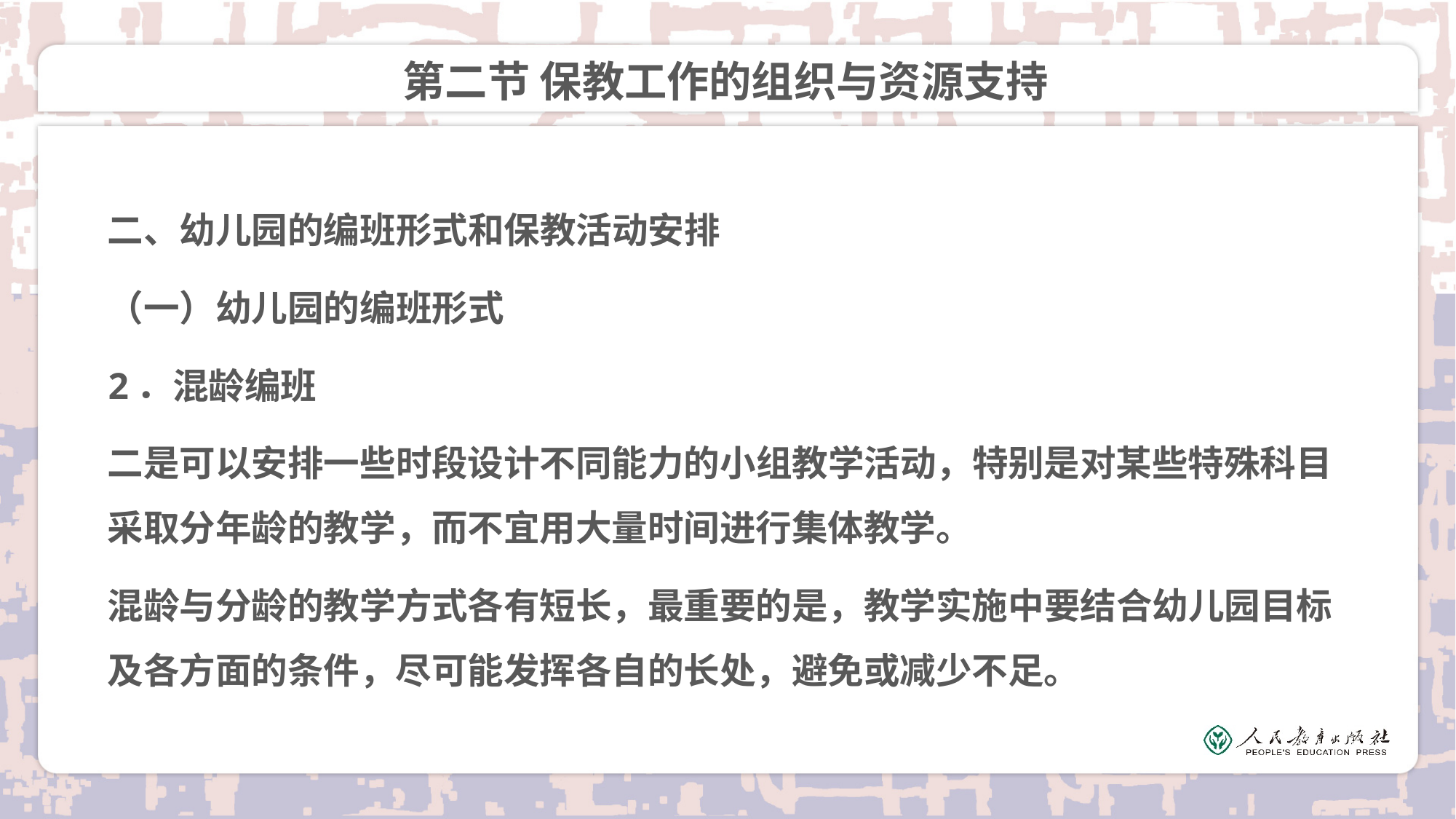

# 第二节 保教工作的组织与资源支持
二、幼儿园的编班形式和保教活动安排
（一）幼儿园的编班形式
2．混龄编班
二是可以安排一些时段设计不同能力的小组教学活动，特别是对某些特殊科目采取分年龄的教学，而不宜用大量时间进行集体教学。
混龄与分龄的教学方式各有短长，最重要的是，教学实施中要结合幼儿园目标及各方面的条件，尽可能发挥各自的长处，避免或减少不足。